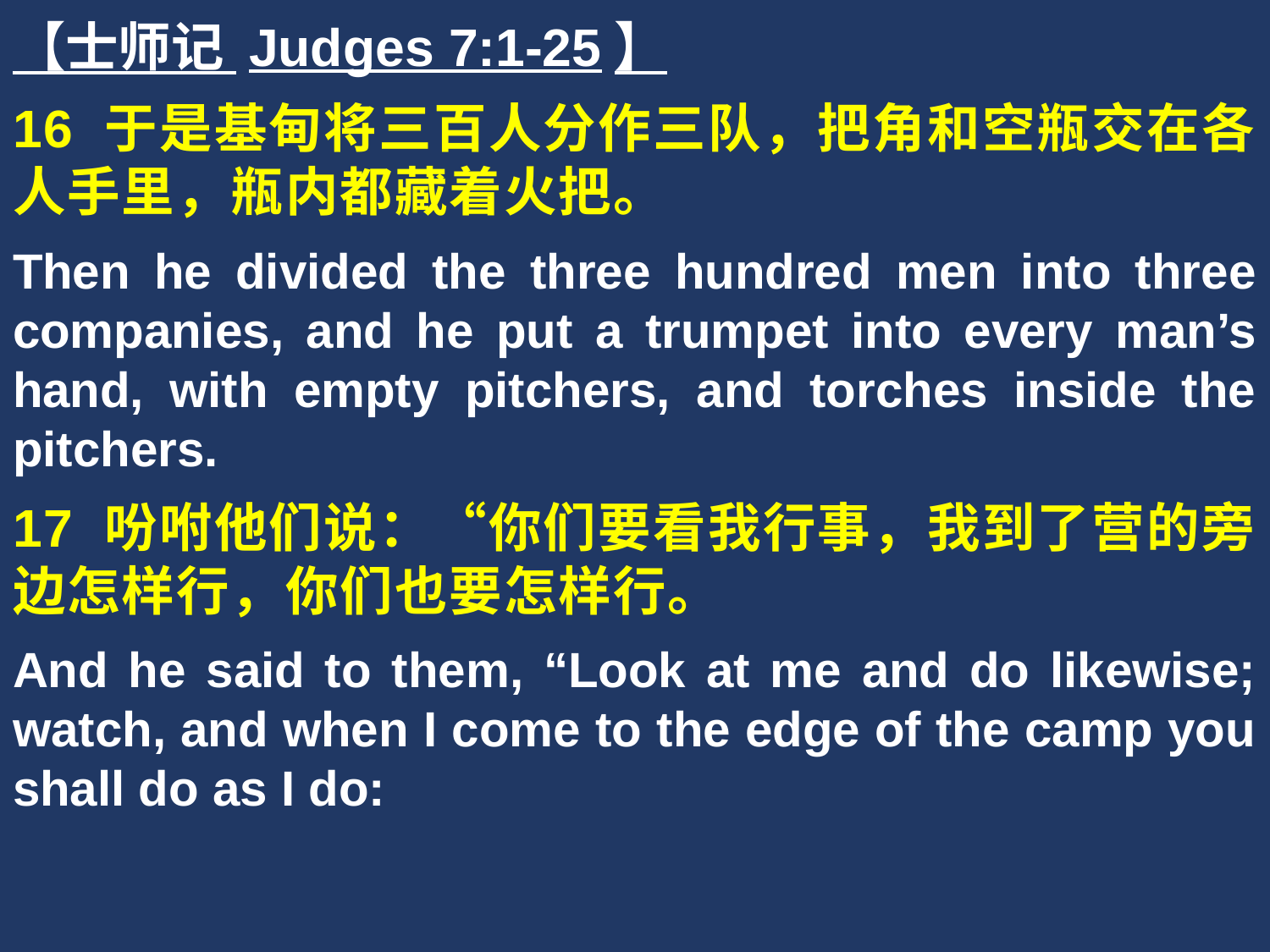

【士师记 Judges 7:1-25】
16 于是基甸将三百人分作三队，把角和空瓶交在各人手里，瓶内都藏着火把。
Then he divided the three hundred men into three companies, and he put a trumpet into every man’s hand, with empty pitchers, and torches inside the pitchers.
17 吩咐他们说：“你们要看我行事，我到了营的旁边怎样行，你们也要怎样行。
And he said to them, “Look at me and do likewise; watch, and when I come to the edge of the camp you shall do as I do: